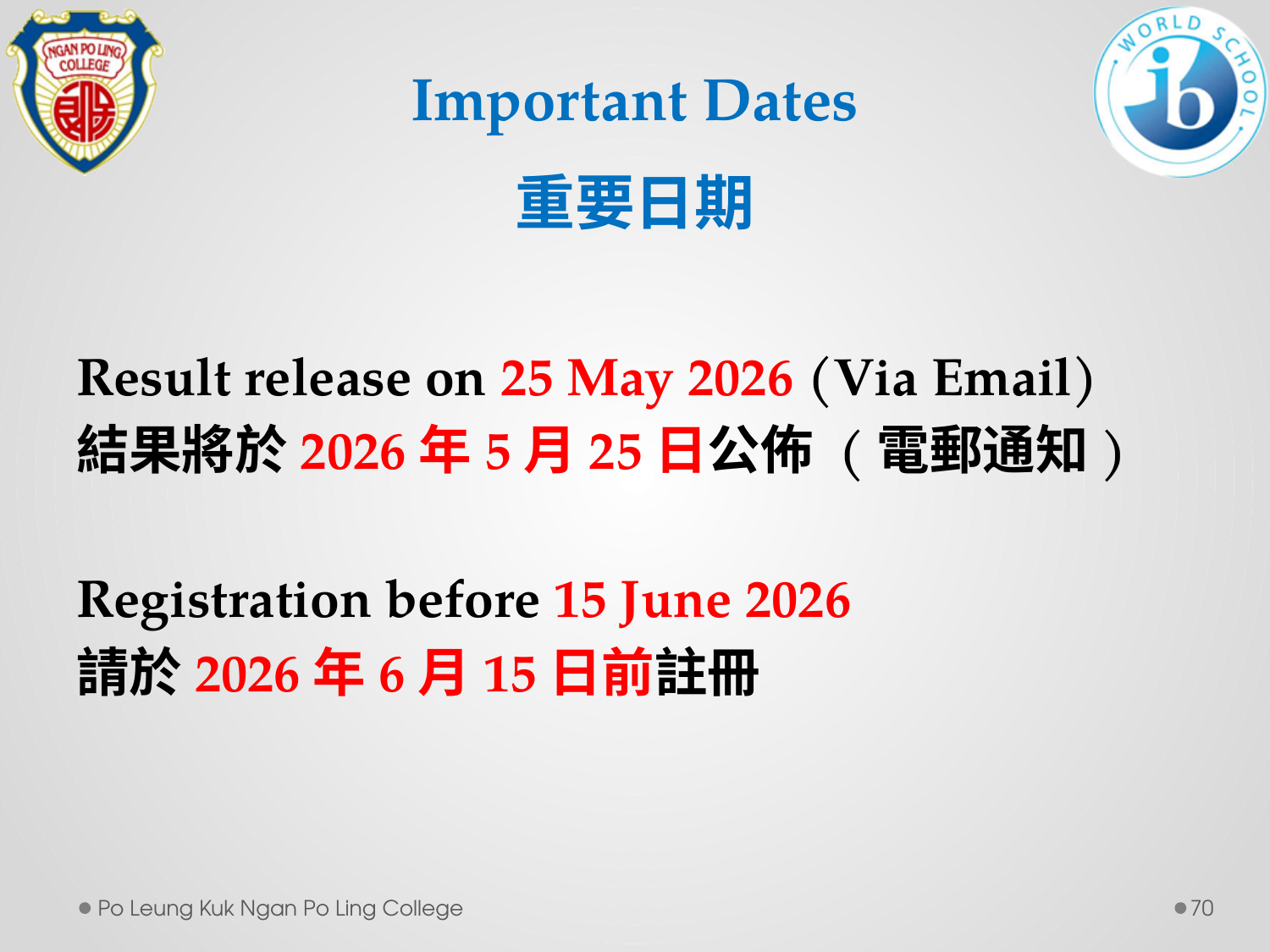

# Important Dates 重要日期

Result release on 25 May 2026 (Via Email)
結果將於2026年5月25日公佈 (電郵通知)

Registration before 15 June 2026
請於2026年6月15日前註冊
Po Leung Kuk Ngan Po Ling College
70